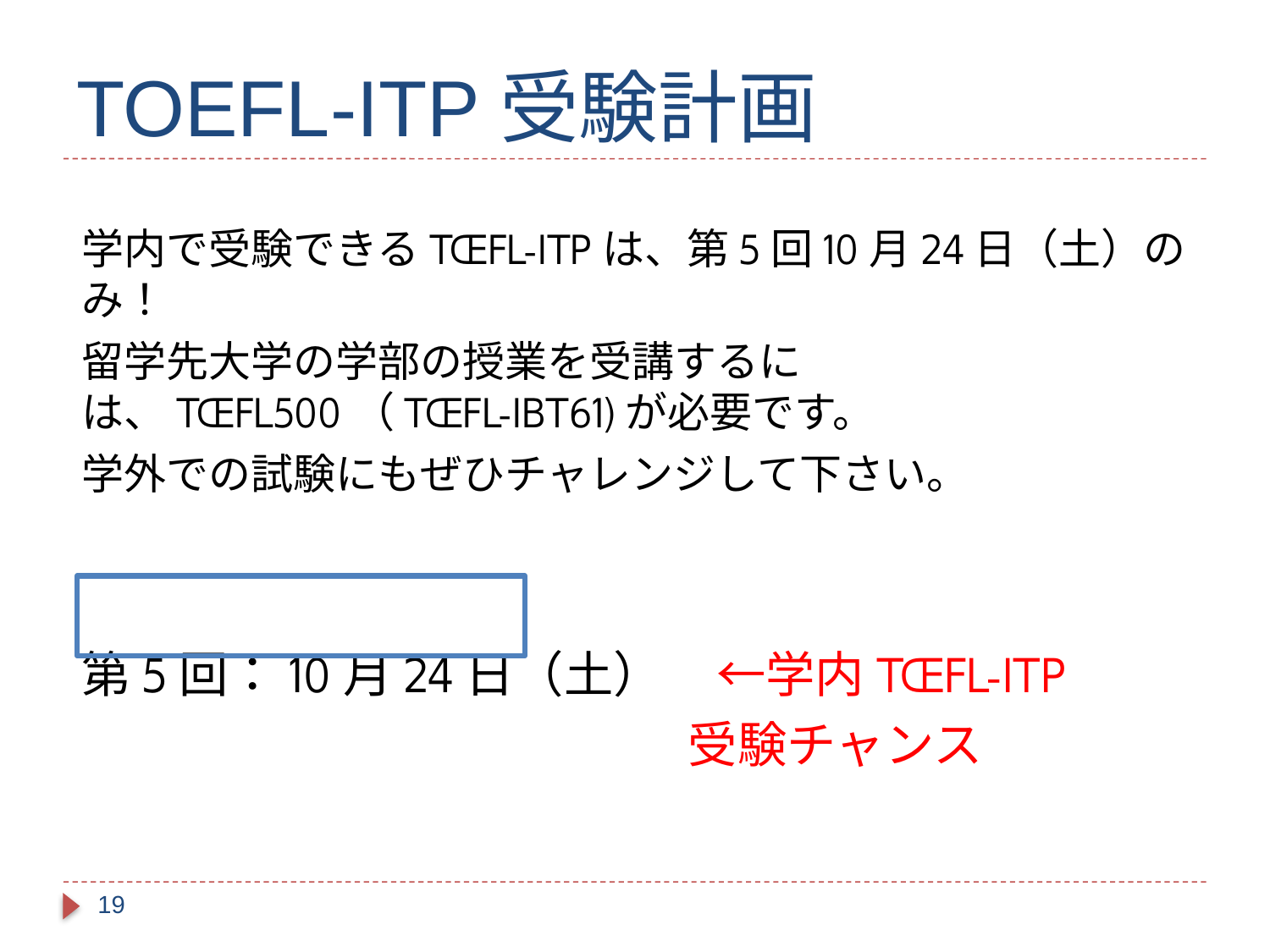

# TOEFL-ITP受験計画
学内で受験できるTOEFL-ITPは、第5回10月24日（土）のみ！
留学先大学の学部の授業を受講するには、TOEFL500（TOEFL-IBT61)が必要です。
学外での試験にもぜひチャレンジして下さい。

第5回：10月24日（土）	←学内TOEFL-ITP
				　　受験チャンス

19